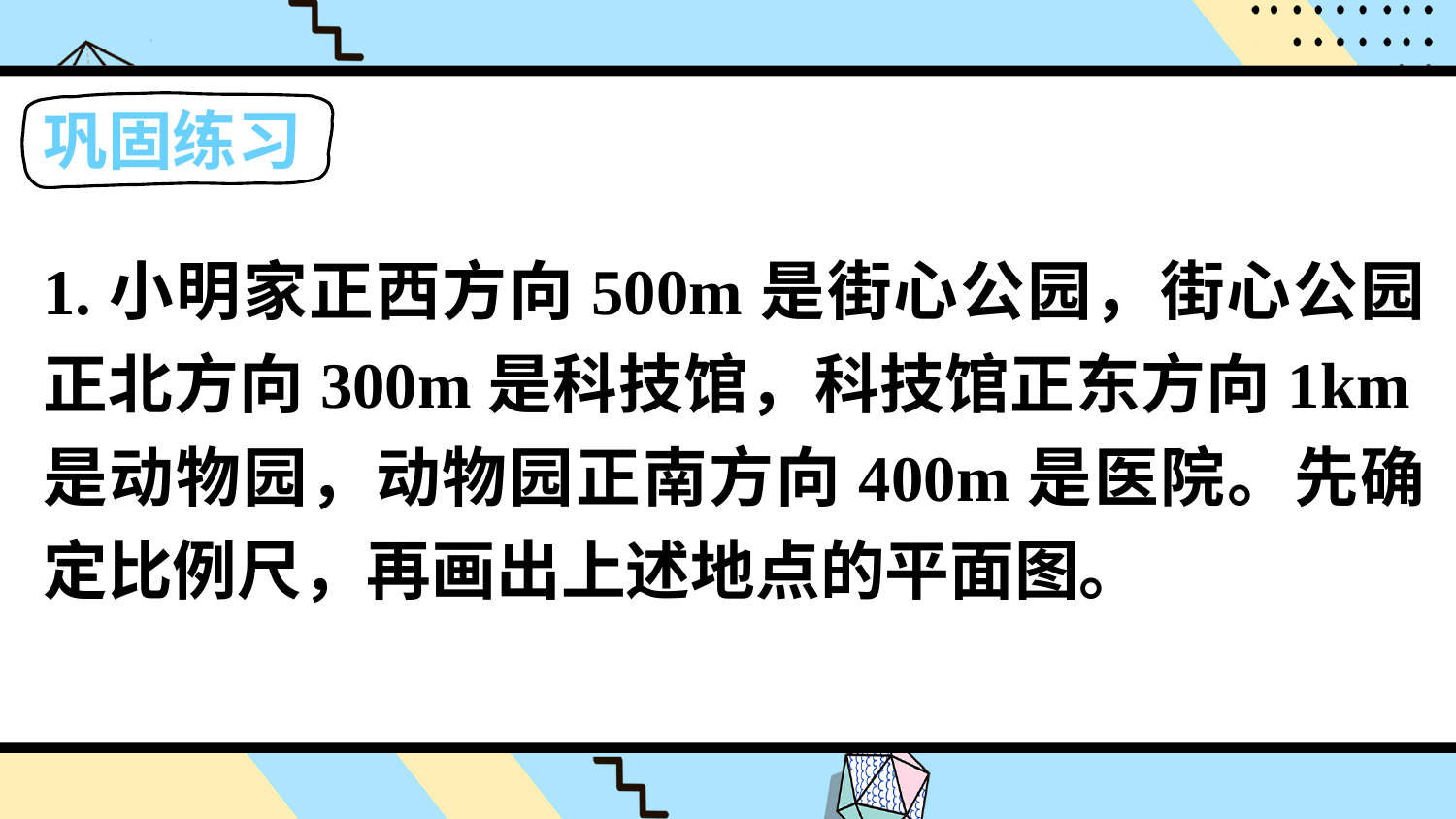

巩固练习

1.小明家正西方向500m是街心公园，街心公园正北方向300m是科技馆，科技馆正东方向1km是动物园，动物园正南方向400m是医院。先确定比例尺，再画出上述地点的平面图。